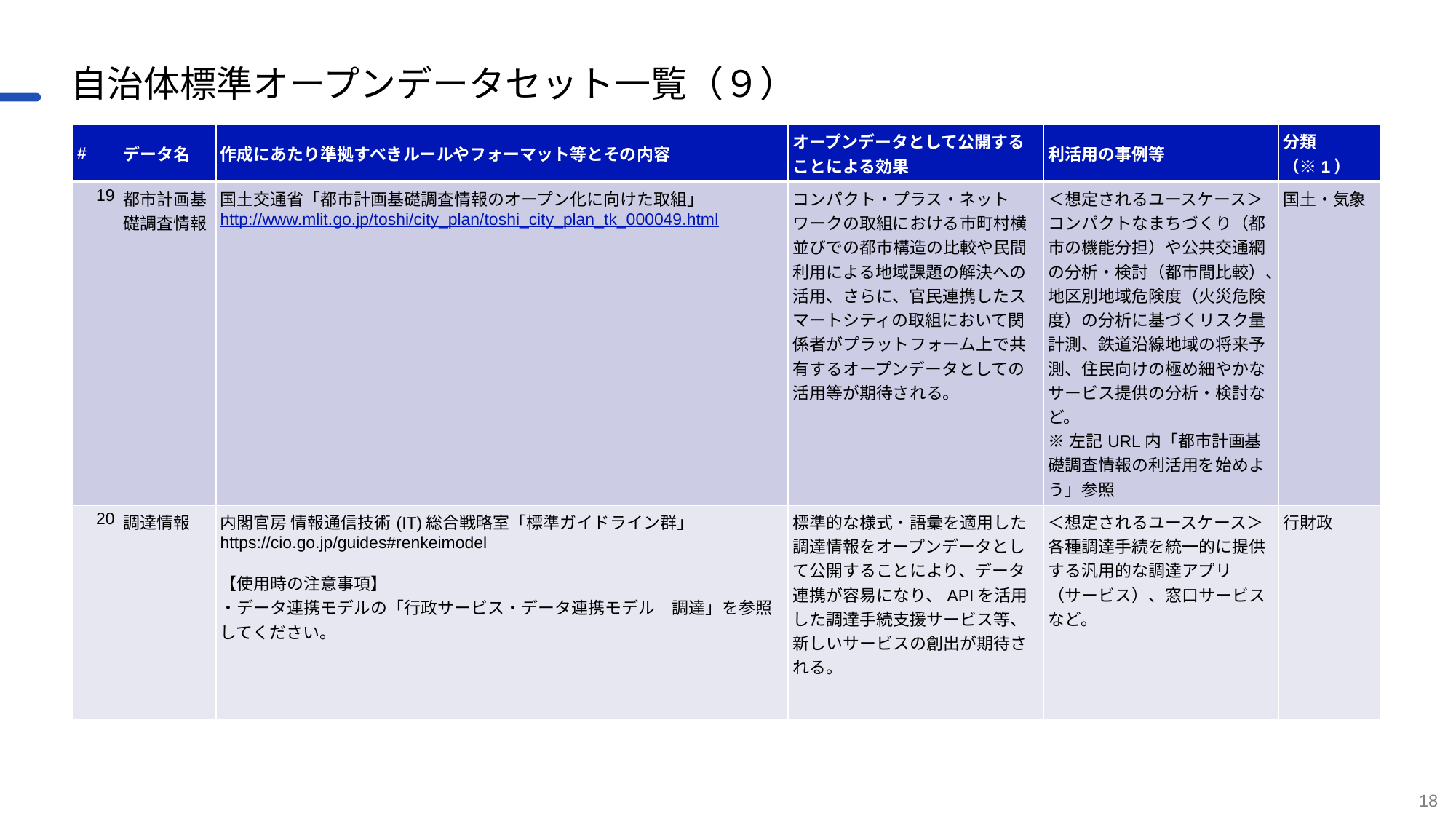

# 自治体標準オープンデータセット一覧（９）
| # | データ名 | 作成にあたり準拠すべきルールやフォーマット等とその内容 | オープンデータとして公開することによる効果 | 利活用の事例等 | 分類（※1） |
| --- | --- | --- | --- | --- | --- |
| 19 | 都市計画基礎調査情報 | 国土交通省「都市計画基礎調査情報のオープン化に向けた取組」 http://www.mlit.go.jp/toshi/city\_plan/toshi\_city\_plan\_tk\_000049.html | コンパクト・プラス・ネットワークの取組における市町村横並びでの都市構造の比較や民間利用による地域課題の解決への活用、さらに、官民連携したスマートシティの取組において関係者がプラットフォーム上で共有するオープンデータとしての活用等が期待される。 | ＜想定されるユースケース＞ コンパクトなまちづくり（都市の機能分担）や公共交通網の分析・検討（都市間比較）、地区別地域危険度（火災危険度）の分析に基づくリスク量計測、鉄道沿線地域の将来予測、住民向けの極め細やかなサービス提供の分析・検討など。 ※左記URL内「都市計画基礎調査情報の利活用を始めよう」参照 | 国土・気象 |
| 20 | 調達情報 | 内閣官房 情報通信技術(IT)総合戦略室「標準ガイドライン群」 https://cio.go.jp/guides#renkeimodel 【使用時の注意事項】 ・データ連携モデルの「行政サービス・データ連携モデル　調達」を参照してください。 | 標準的な様式・語彙を適用した調達情報をオープンデータとして公開することにより、データ連携が容易になり、APIを活用した調達手続支援サービス等、新しいサービスの創出が期待される。 | ＜想定されるユースケース＞ 各種調達手続を統一的に提供する汎用的な調達アプリ（サービス）、窓口サービスなど。 | 行財政 |